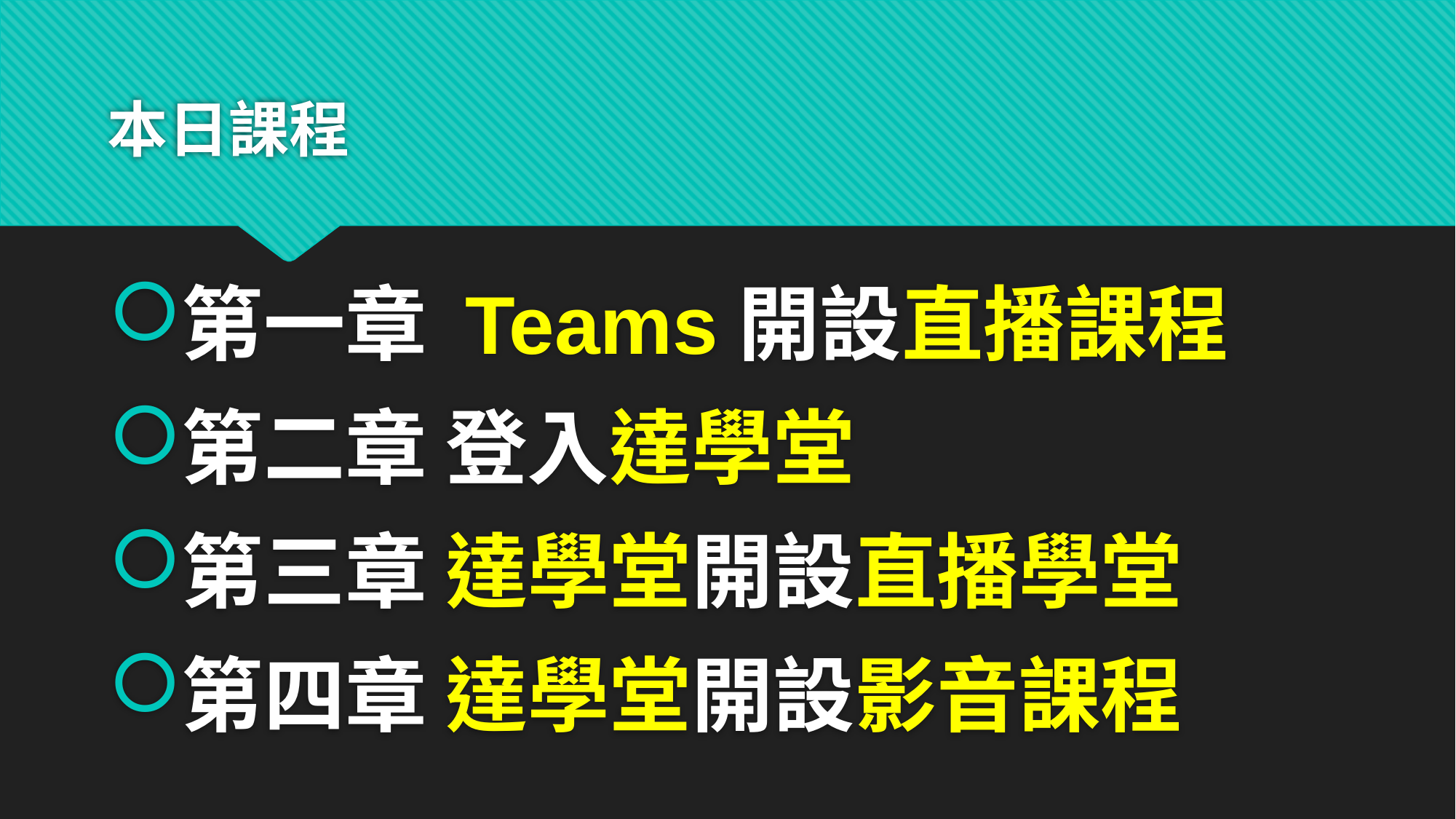

# 本日課程
第一章 Teams開設直播課程
第二章 登入達學堂
第三章 達學堂開設直播學堂
第四章 達學堂開設影音課程